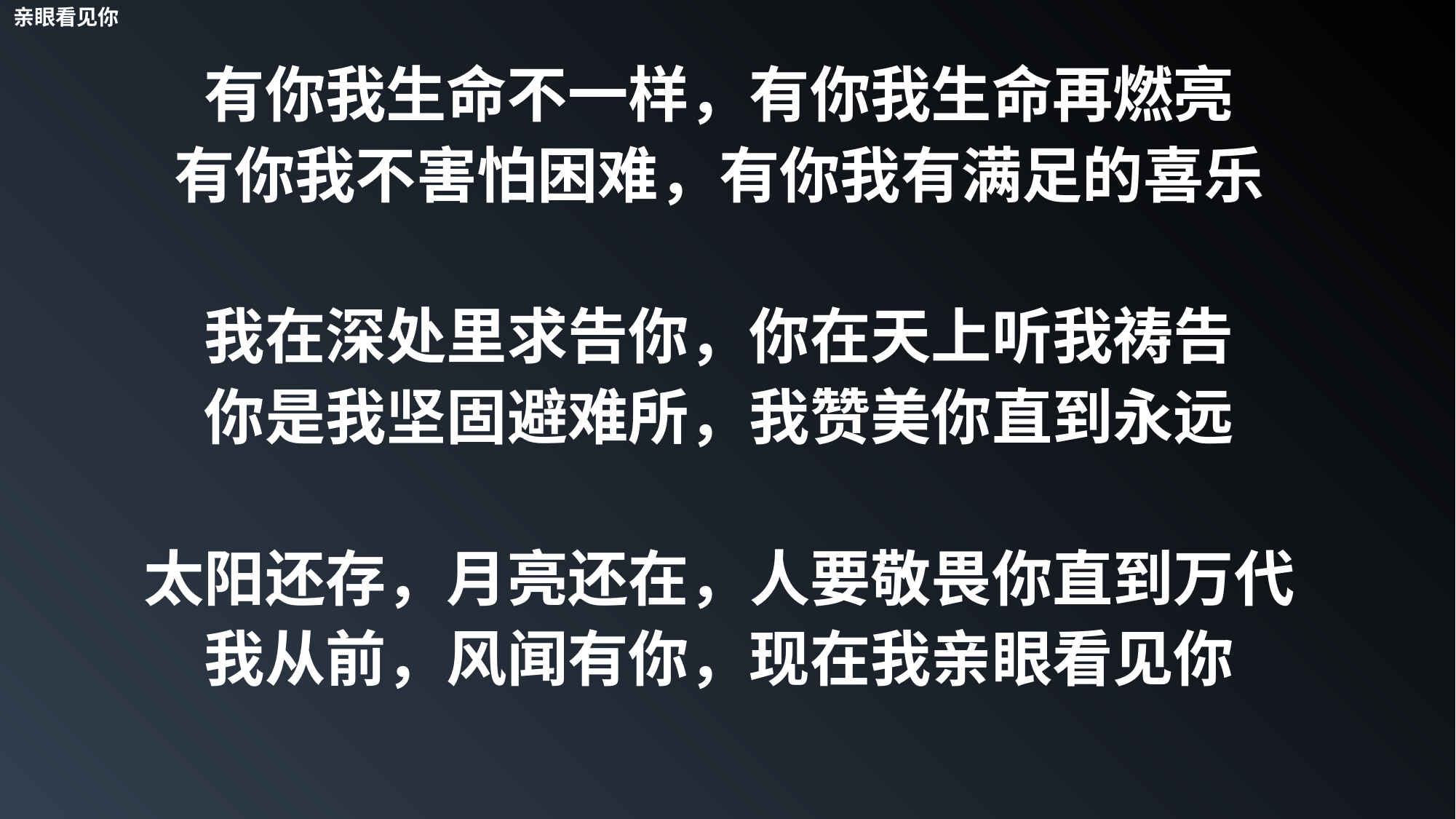

亲眼看见你

有你我生命不一样，有你我生命再燃亮
有你我不害怕困难，有你我有满足的喜乐

我在深处里求告你，你在天上听我祷告
你是我坚固避难所，我赞美你直到永远

太阳还存，月亮还在，人要敬畏你直到万代
我从前，风闻有你，现在我亲眼看见你